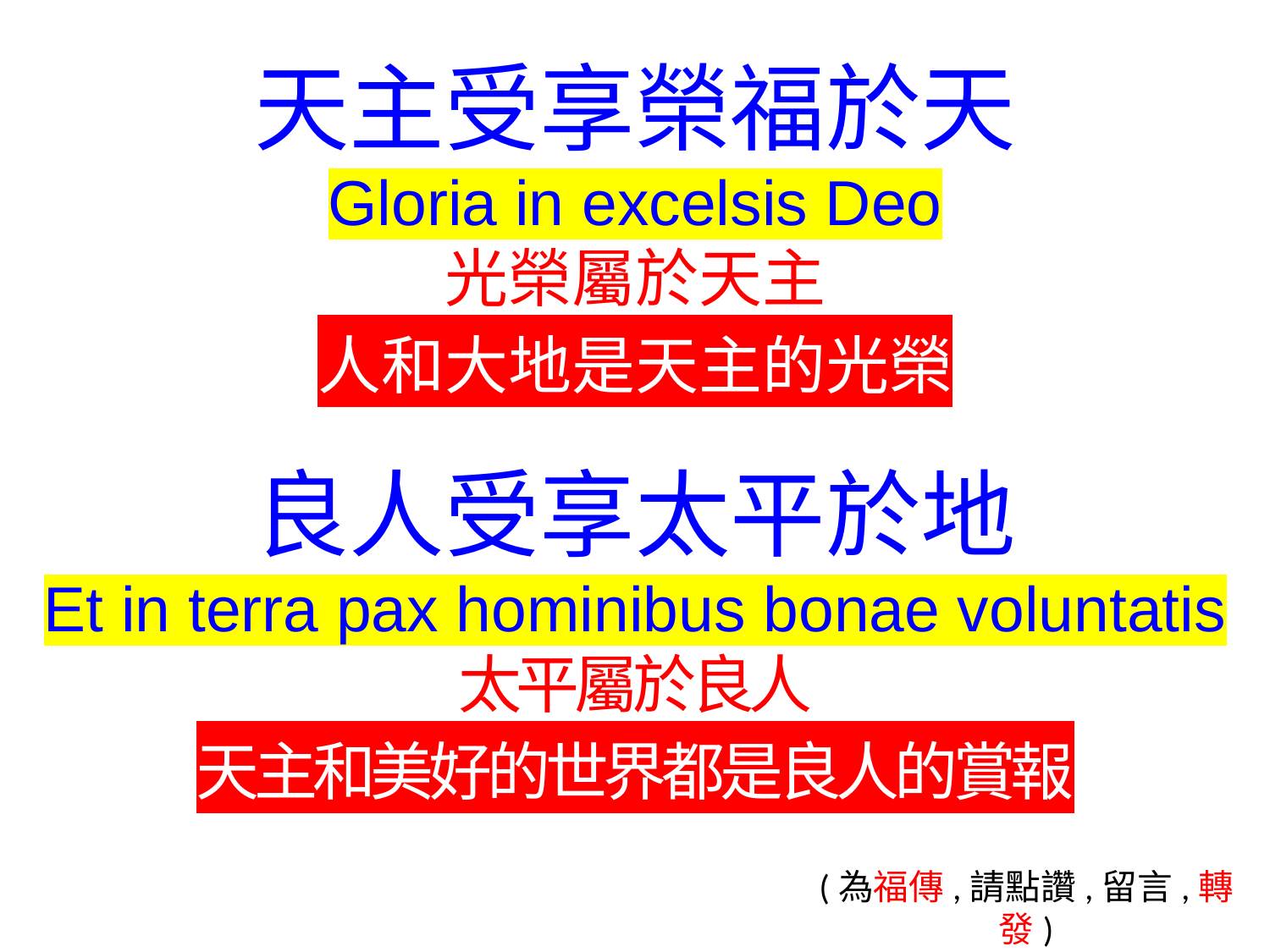

天主受享榮福於天
Gloria in excelsis Deo
光榮屬於天主
人和大地是天主的光榮
良人受享太平於地
Et in terra pax hominibus bonae voluntatis
太平屬於良人
天主和美好的世界都是良人的賞報
(為福傳,請點讚,留言,轉發)